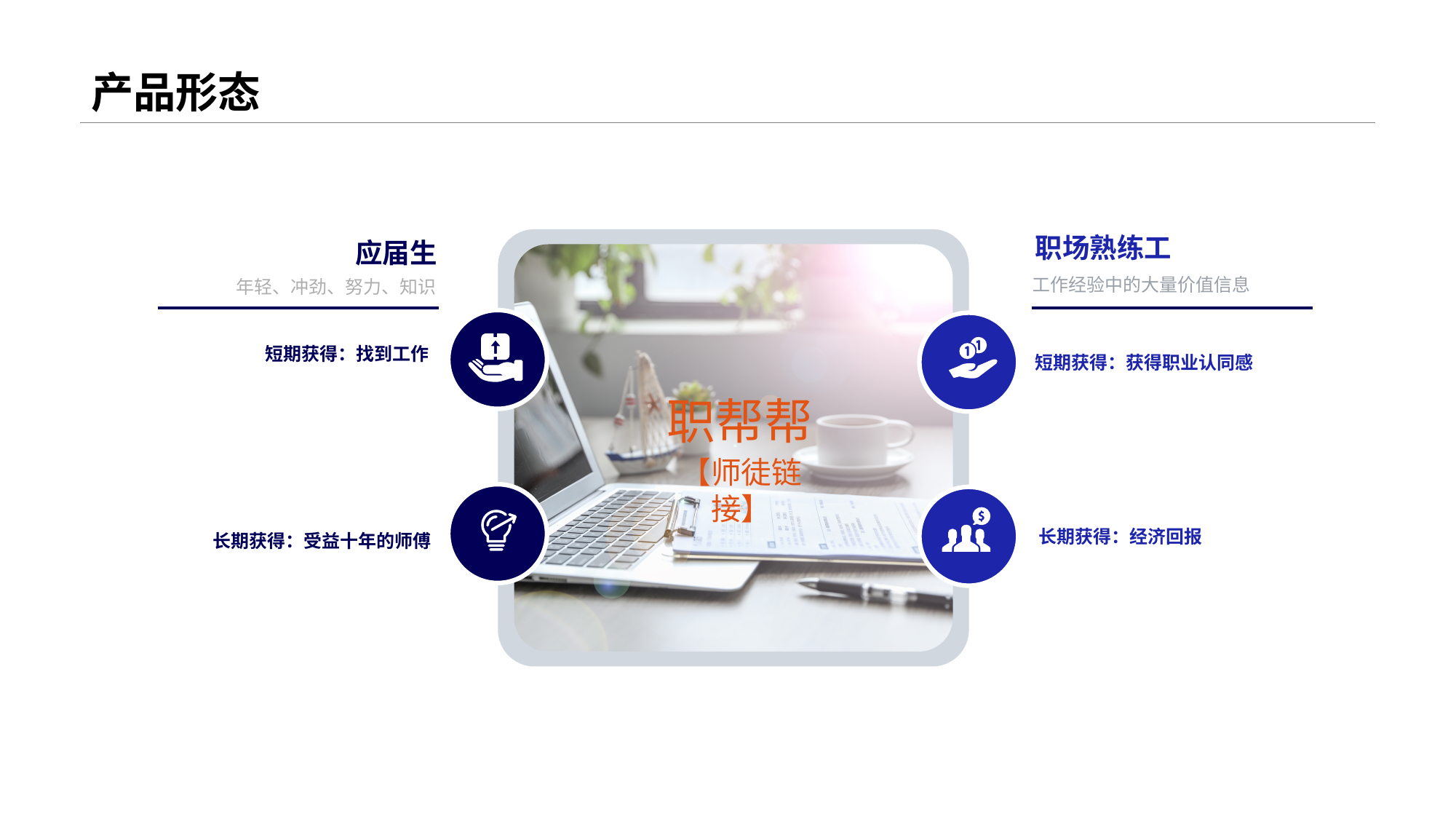

# 产品形态
职场熟练工
应届生
短期获得：找到工作

短期获得：获得职业认同感
长期获得：经济回报
长期获得：受益十年的师傅
工作经验中的大量价值信息
…text
年轻、冲劲、努力、知识

职帮帮

【师徒链接】